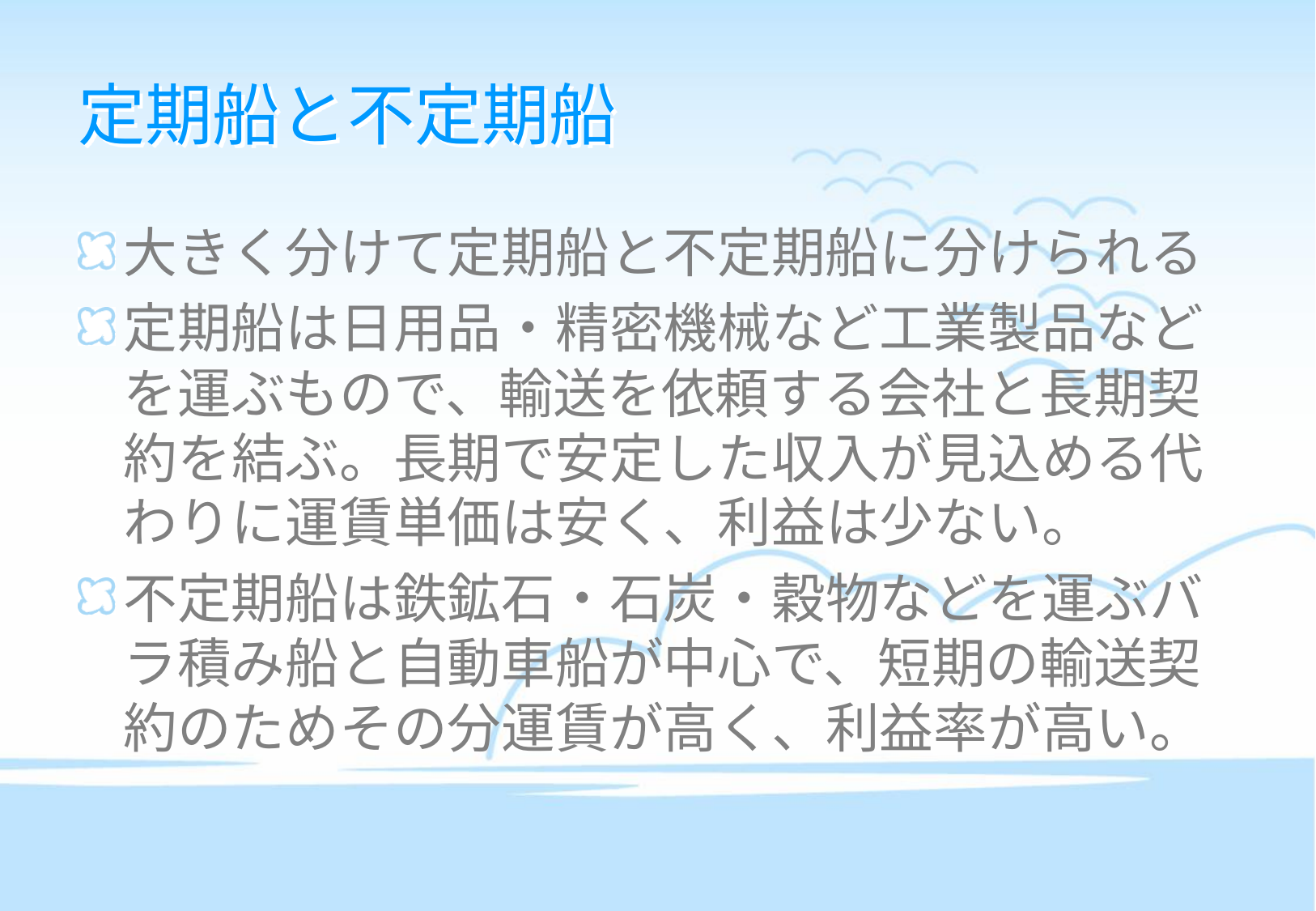

# 定期船と不定期船
大きく分けて定期船と不定期船に分けられる
定期船は日用品・精密機械など工業製品などを運ぶもので、輸送を依頼する会社と長期契約を結ぶ。長期で安定した収入が見込める代わりに運賃単価は安く、利益は少ない。
不定期船は鉄鉱石・石炭・穀物などを運ぶバラ積み船と自動車船が中心で、短期の輸送契約のためその分運賃が高く、利益率が高い。